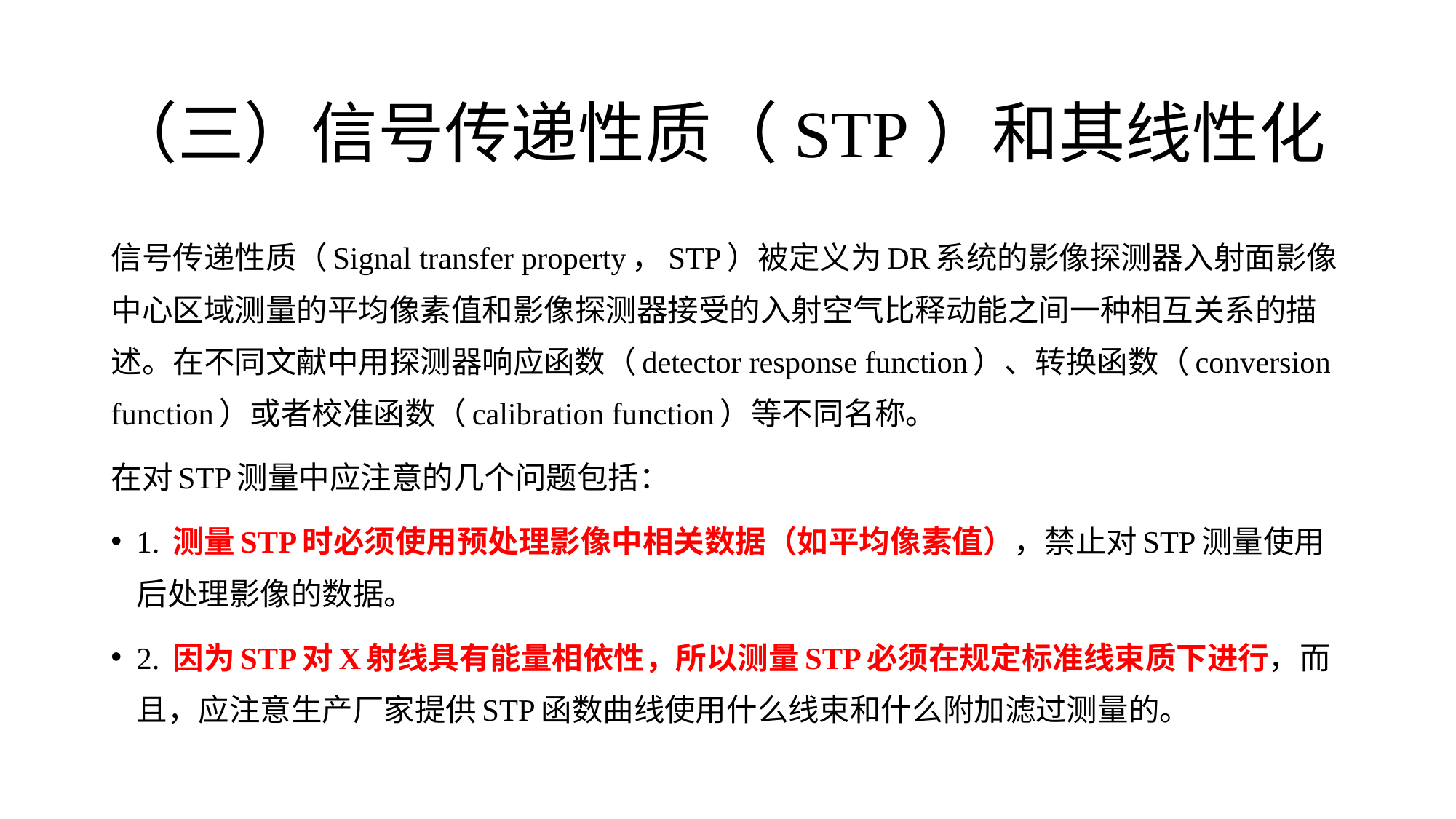

# （三）信号传递性质（STP）和其线性化
信号传递性质（Signal transfer property，STP）被定义为DR系统的影像探测器入射面影像中心区域测量的平均像素值和影像探测器接受的入射空气比释动能之间一种相互关系的描述。在不同文献中用探测器响应函数（detector response function）、转换函数（conversion function）或者校准函数（calibration function）等不同名称。
在对STP测量中应注意的几个问题包括：
1. 测量STP时必须使用预处理影像中相关数据（如平均像素值），禁止对STP测量使用后处理影像的数据。
2. 因为STP对X射线具有能量相依性，所以测量STP必须在规定标准线束质下进行，而且，应注意生产厂家提供STP函数曲线使用什么线束和什么附加滤过测量的。